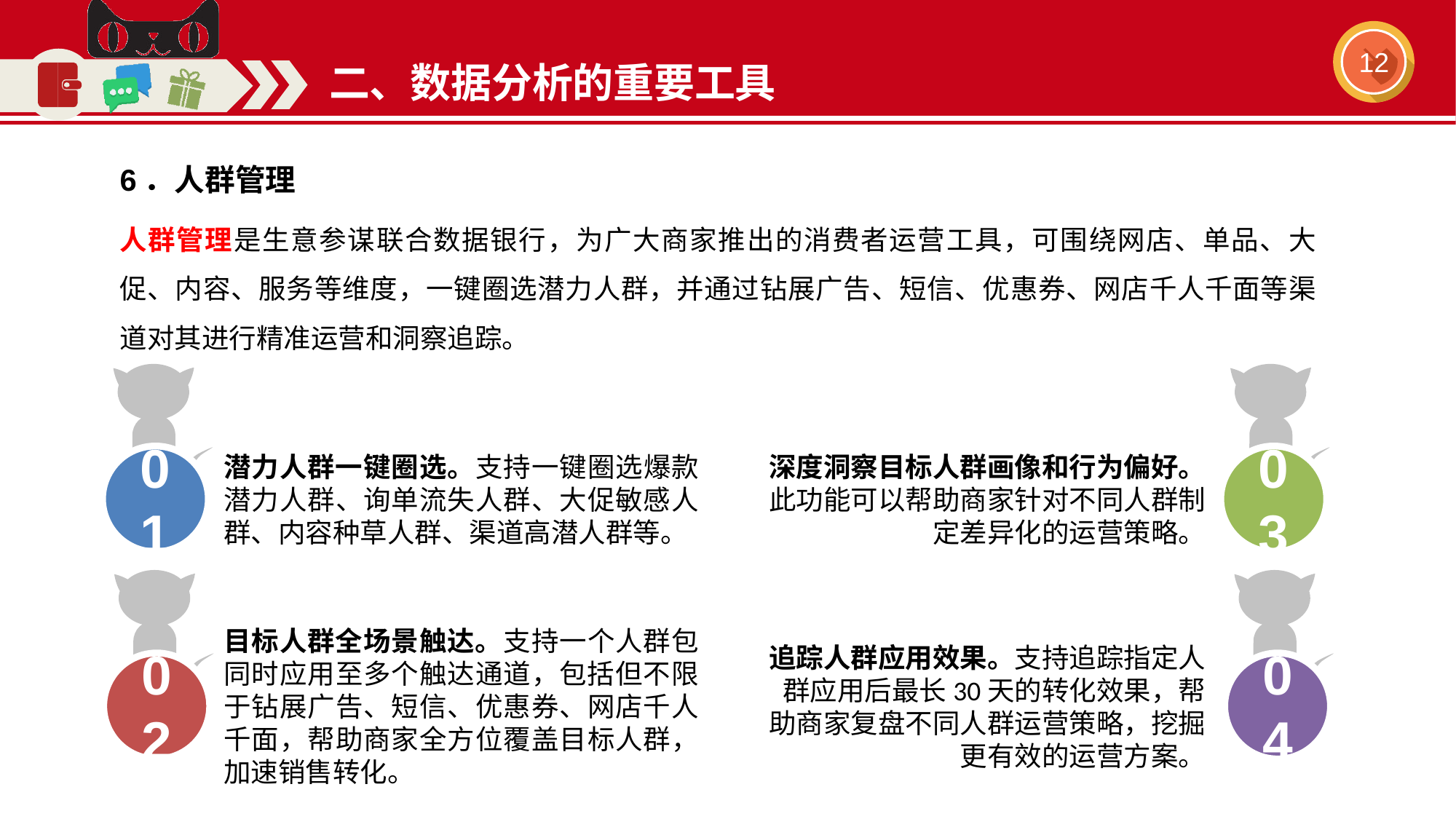

二、数据分析的重要工具
6．人群管理
人群管理是生意参谋联合数据银行，为广大商家推出的消费者运营工具，可围绕网店、单品、大促、内容、服务等维度，一键圈选潜力人群，并通过钻展广告、短信、优惠券、网店千人千面等渠道对其进行精准运营和洞察追踪。

潜力人群一键圈选。支持一键圈选爆款潜力人群、询单流失人群、大促敏感人群、内容种草人群、渠道高潜人群等。
深度洞察目标人群画像和行为偏好。此功能可以帮助商家针对不同人群制定差异化的运营策略。
01
03

目标人群全场景触达。支持一个人群包同时应用至多个触达通道，包括但不限于钻展广告、短信、优惠券、网店千人千面，帮助商家全方位覆盖目标人群，加速销售转化。
追踪人群应用效果。支持追踪指定人群应用后最长30天的转化效果，帮助商家复盘不同人群运营策略，挖掘更有效的运营方案。
02
04